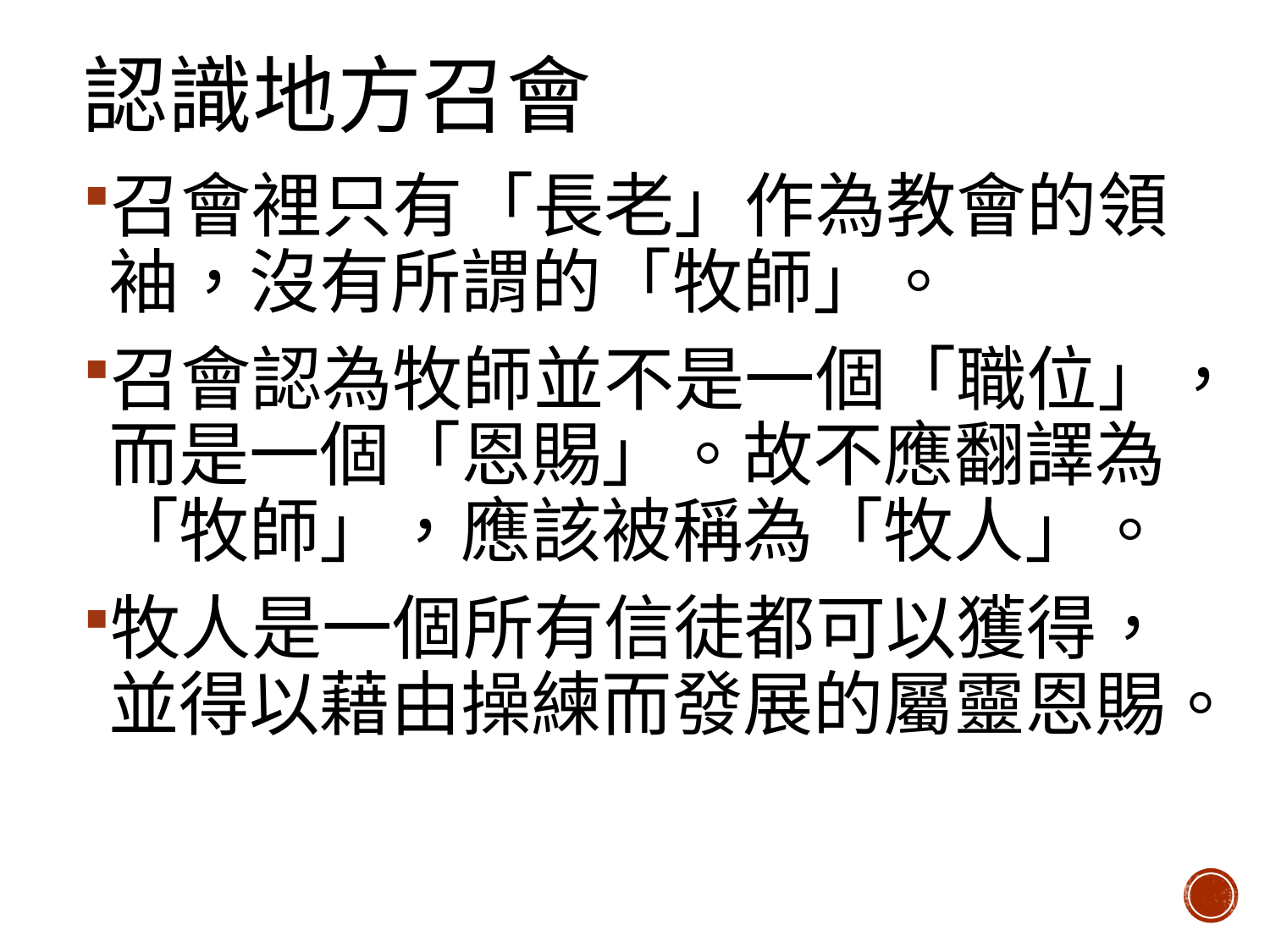

# 認識地方召會
召會裡只有「長老」作為教會的領袖，沒有所謂的「牧師」。
召會認為牧師並不是一個「職位」，而是一個「恩賜」。故不應翻譯為「牧師」，應該被稱為「牧人」。
牧人是一個所有信徒都可以獲得，並得以藉由操練而發展的屬靈恩賜。